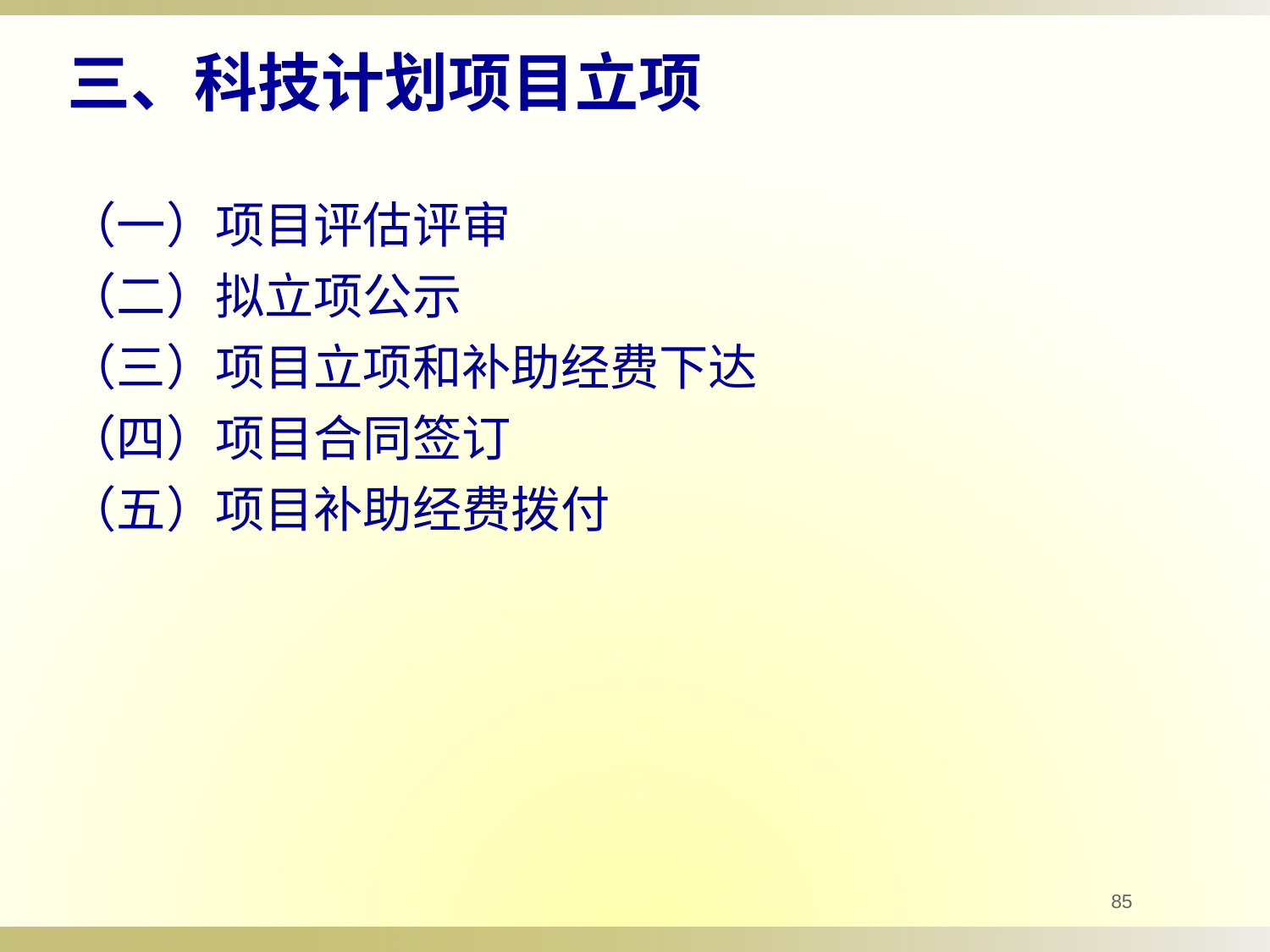

三、科技计划项目立项
（一）项目评估评审
（二）拟立项公示
（三）项目立项和补助经费下达
（四）项目合同签订
（五）项目补助经费拨付
85